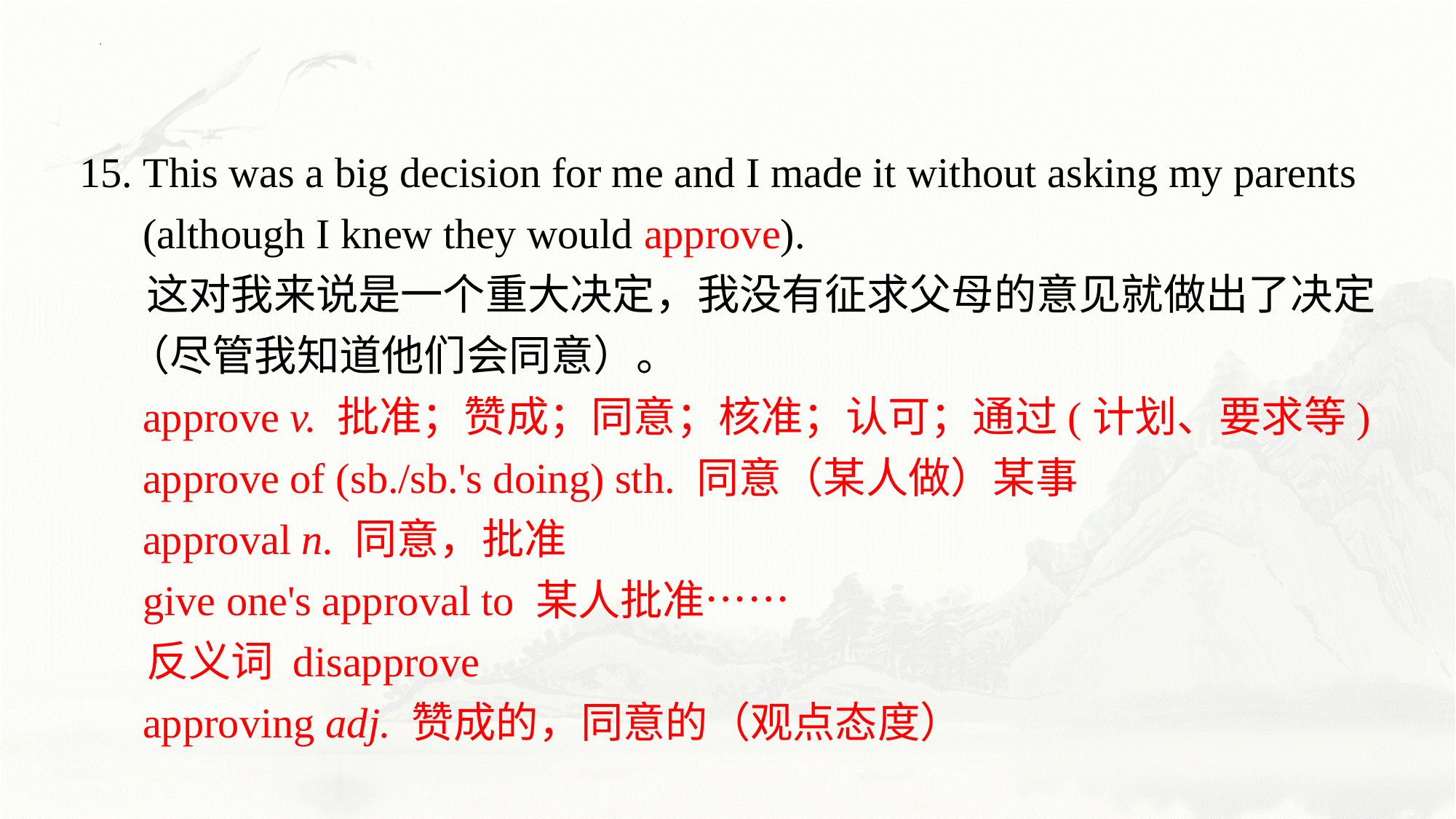

15. This was a big decision for me and I made it without asking my parents
      (although I knew they would approve).
      这对我来说是一个重大决定，我没有征求父母的意见就做出了决定
    （尽管我知道他们会同意）。
      approve v. 批准；赞成；同意；核准；认可；通过(计划、要求等)
      approve of (sb./sb.'s doing) sth. 同意（某人做）某事
      approval n. 同意，批准
      give one's approval to 某人批准……
      反义词 disapprove
      approving adj. 赞成的，同意的（观点态度）